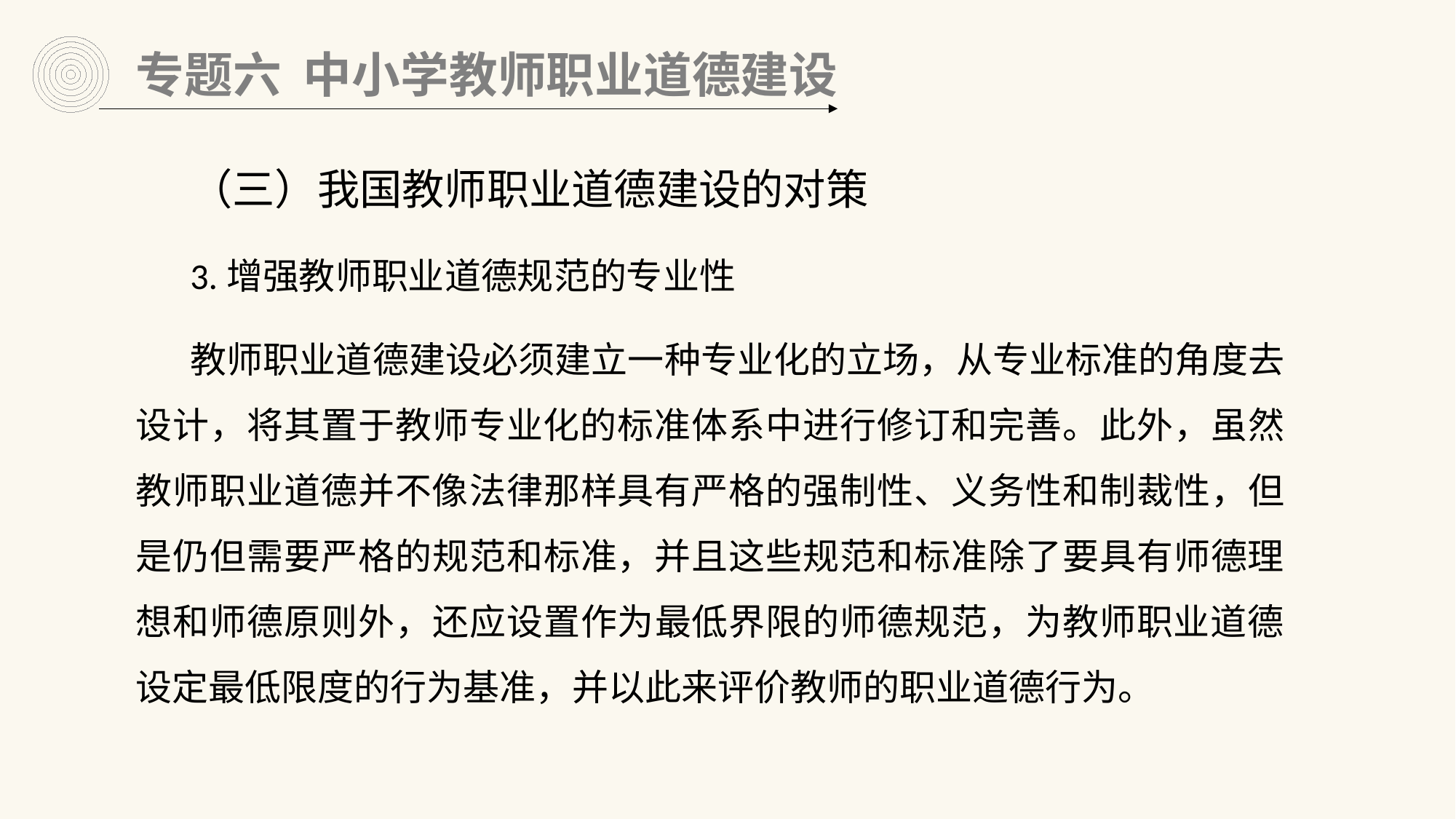

专题六  中小学教师职业道德建设
（三）我国教师职业道德建设的对策
3.增强教师职业道德规范的专业性
教师职业道德建设必须建立一种专业化的立场，从专业标准的角度去设计，将其置于教师专业化的标准体系中进行修订和完善。此外，虽然教师职业道德并不像法律那样具有严格的强制性、义务性和制裁性，但是仍但需要严格的规范和标准，并且这些规范和标准除了要具有师德理想和师德原则外，还应设置作为最低界限的师德规范，为教师职业道德设定最低限度的行为基准，并以此来评价教师的职业道德行为。